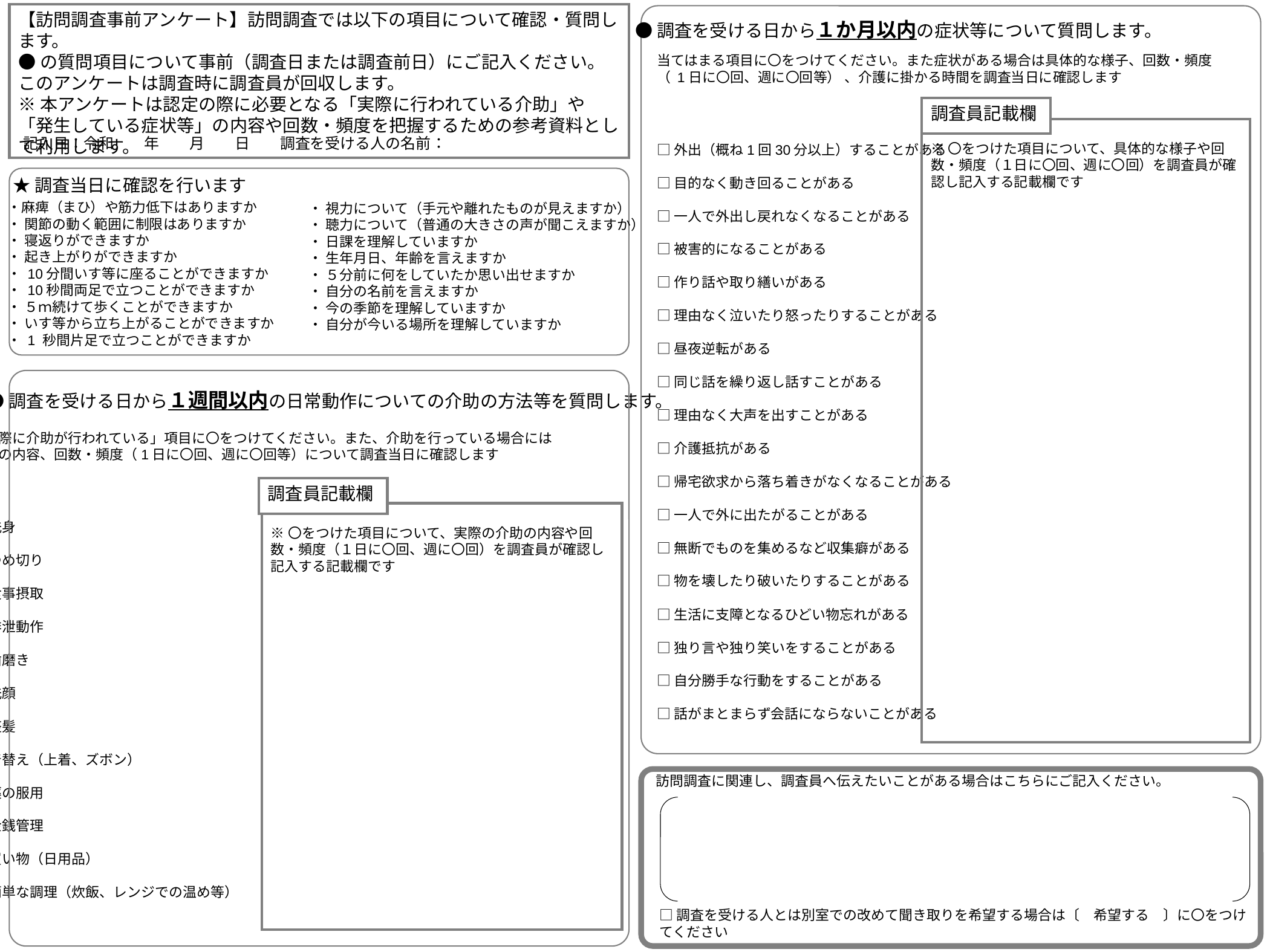

【訪問調査事前アンケート】訪問調査では以下の項目について確認・質問します。
●の質問項目について事前（調査日または調査前日）にご記入ください。
このアンケートは調査時に調査員が回収します。
※本アンケートは認定の際に必要となる「実際に行われている介助」や「発生している症状等」の内容や回数・頻度を把握するための参考資料として利用します。

●調査を受ける日から１か月以内の症状等について質問します。
当てはまる項目に〇をつけてください。また症状がある場合は具体的な様子、回数・頻度
（ 1日に〇回、週に〇回等） 、介護に掛かる時間を調査当日に確認します

□外出（概ね1回30分以上）することがある

□目的なく動き回ることがある

□一人で外出し戻れなくなることがある

□被害的になることがある

□作り話や取り繕いがある

□理由なく泣いたり怒ったりすることがある

□昼夜逆転がある

□同じ話を繰り返し話すことがある

□理由なく大声を出すことがある

□介護抵抗がある

□帰宅欲求から落ち着きがなくなることがある

□一人で外に出たがることがある

□無断でものを集めるなど収集癖がある

□物を壊したり破いたりすることがある

□生活に支障となるひどい物忘れがある

□独り言や独り笑いをすることがある

□自分勝手な行動をすることがある

□話がまとまらず会話にならないことがある
調査員記載欄

※〇をつけた項目について、具体的な様子や回数・頻度（１日に〇回、週に〇回）を調査員が確認し記入する記載欄です
記入日：令和　　年　　月　　日　　調査を受ける人の名前：

★調査当日に確認を行います
・麻痺（まひ）や筋力低下はありますか
・ 関節の動く範囲に制限はありますか
・ 寝返りができますか
・ 起き上がりができますか
・ 10分間いす等に座ることができますか
・ 10秒間両足で立つことができますか
・ ５ｍ続けて歩くことができますか
・ いす等から立ち上がることができますか
・ 1 秒間片足で立つことができますか
・ 視力について（手元や離れたものが見えますか）
・ 聴力について（普通の大きさの声が聞こえますか）
・ 日課を理解していますか
・ 生年月日、年齢を言えますか
・ ５分前に何をしていたか思い出せますか
・ 自分の名前を言えますか
・ 今の季節を理解していますか
・ 自分が今いる場所を理解していますか

●調査を受ける日から１週間以内の日常動作についての介助の方法等を質問します。
「実際に介助が行われている」項目に〇をつけてください。また、介助を行っている場合には
介助の内容、回数・頻度（1日に〇回、週に〇回等）について調査当日に確認します

□洗身

□つめ切り

□食事摂取

□排泄動作

□歯磨き

□洗顔

□整髪

□着替え（上着、ズボン）

□薬の服用

□金銭管理

□買い物（日用品）

□簡単な調理（炊飯、レンジでの温め等）
調査員記載欄

※〇をつけた項目について、実際の介助の内容や回数・頻度（１日に〇回、週に〇回）を調査員が確認し記入する記載欄です
訪問調査に関連し、調査員へ伝えたいことがある場合はこちらにご記入ください。

□調査を受ける人とは別室での改めて聞き取りを希望する場合は〔　希望する　〕に〇をつけてください
　　　　　　　　　　　　　　　　　　　　　　　　　　　　　　　　　　　　　　　　　　　　　　　　　　　　　　　〔　希望する　〕